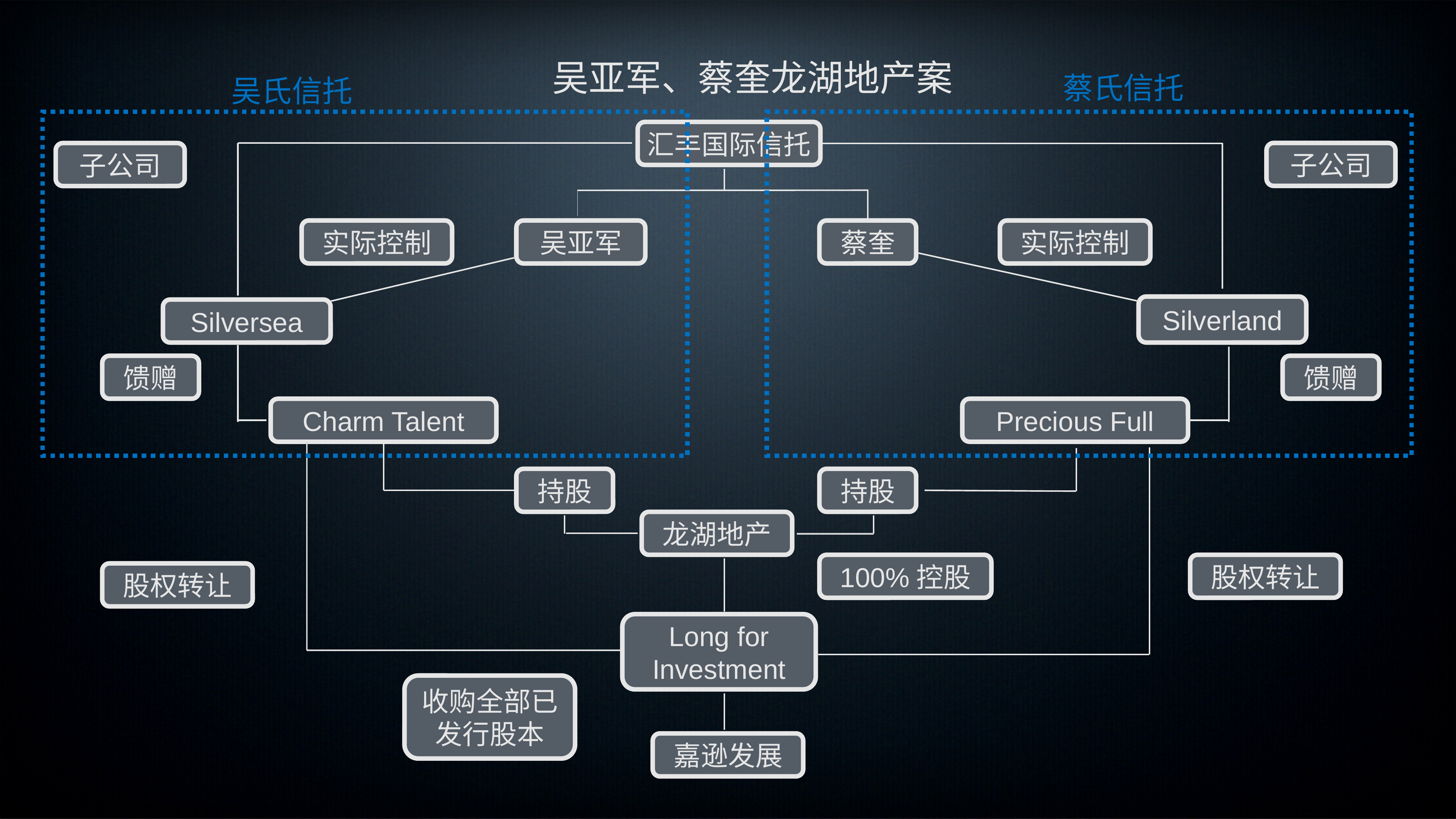

吴亚军、蔡奎龙湖地产案
蔡氏信托
吴氏信托

汇丰国际信托

子公司

子公司

实际控制

吴亚军

实际控制

蔡奎

Silverland

Silversea

馈赠

馈赠

Charm Talent

Precious Full

持股

持股

龙湖地产

100%控股

股权转让

股权转让
Long for Investment

收购全部已发行股本

嘉逊发展